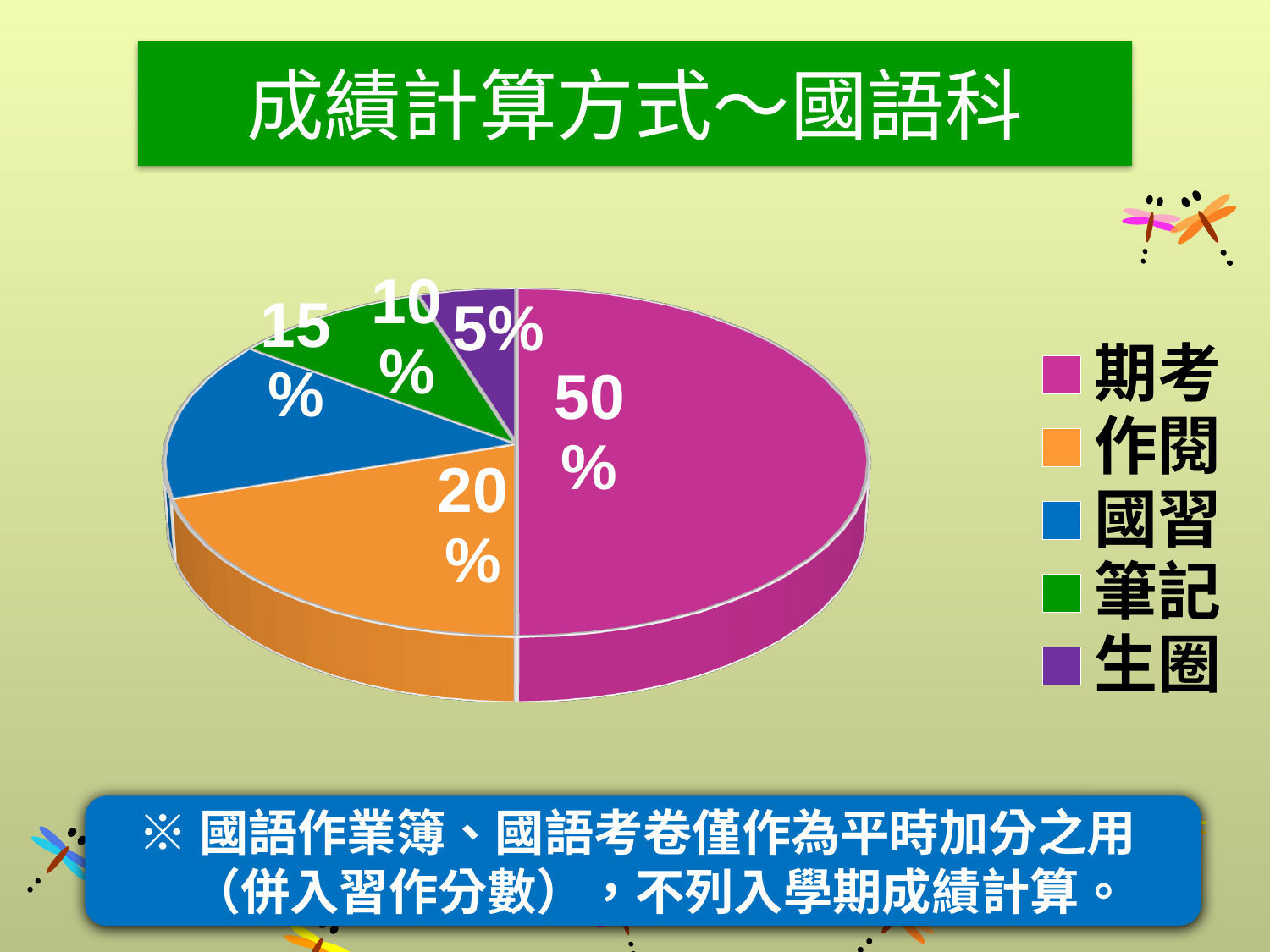

# 成績計算方式～國語科

[unsupported chart]

※國語作業簿、國語考卷僅作為平時加分之用
  （併入習作分數），不列入學期成績計算。